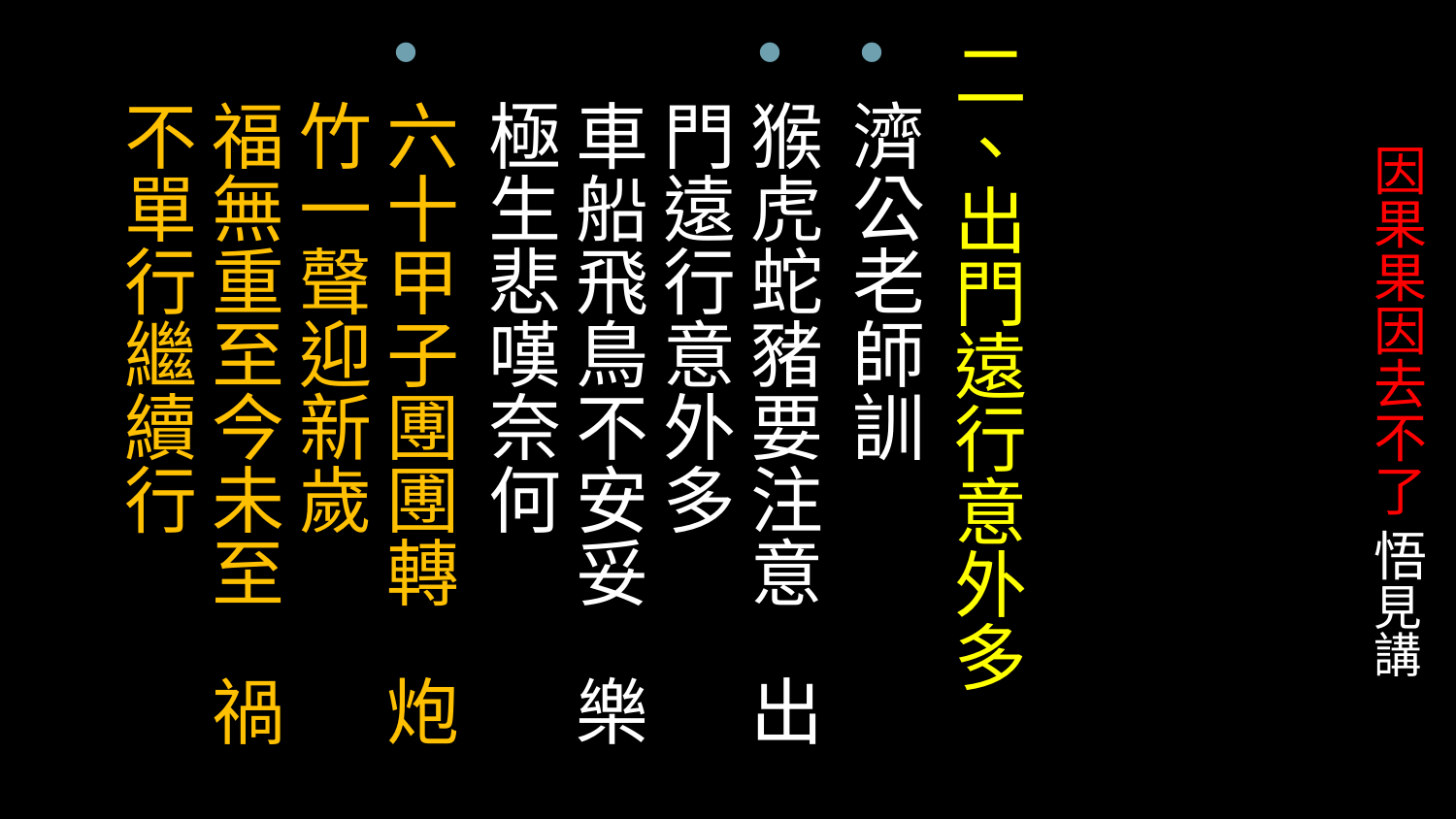

二、出門遠行意外多
濟公老師訓
猴虎蛇豬要注意    出門遠行意外多 
車船飛鳥不安妥    樂極生悲嘆奈何
六十甲子圑圑轉    炮竹一聲迎新歲 
福無重至今未至    禍不單行繼續行

# 因果果因去不了 悟見講